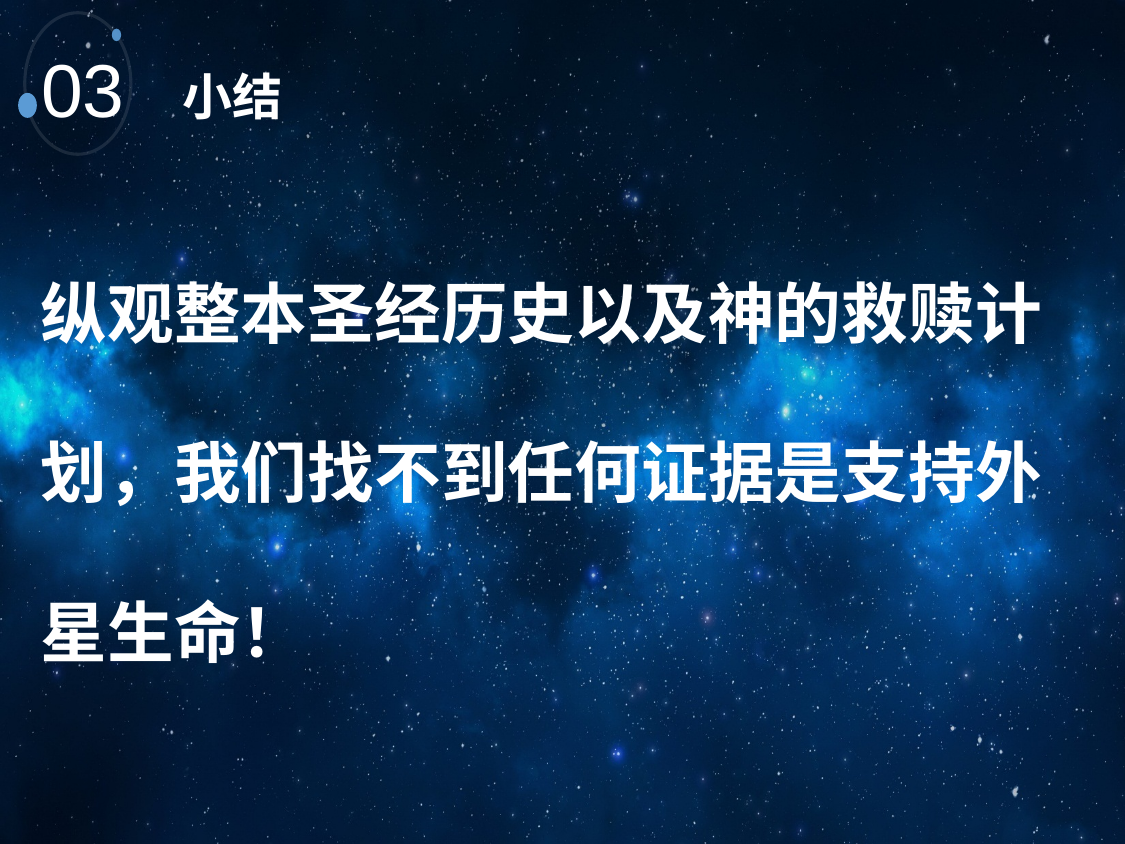

03
小结
纵观整本圣经历史以及神的救赎计划，我们找不到任何证据是支持外星生命！